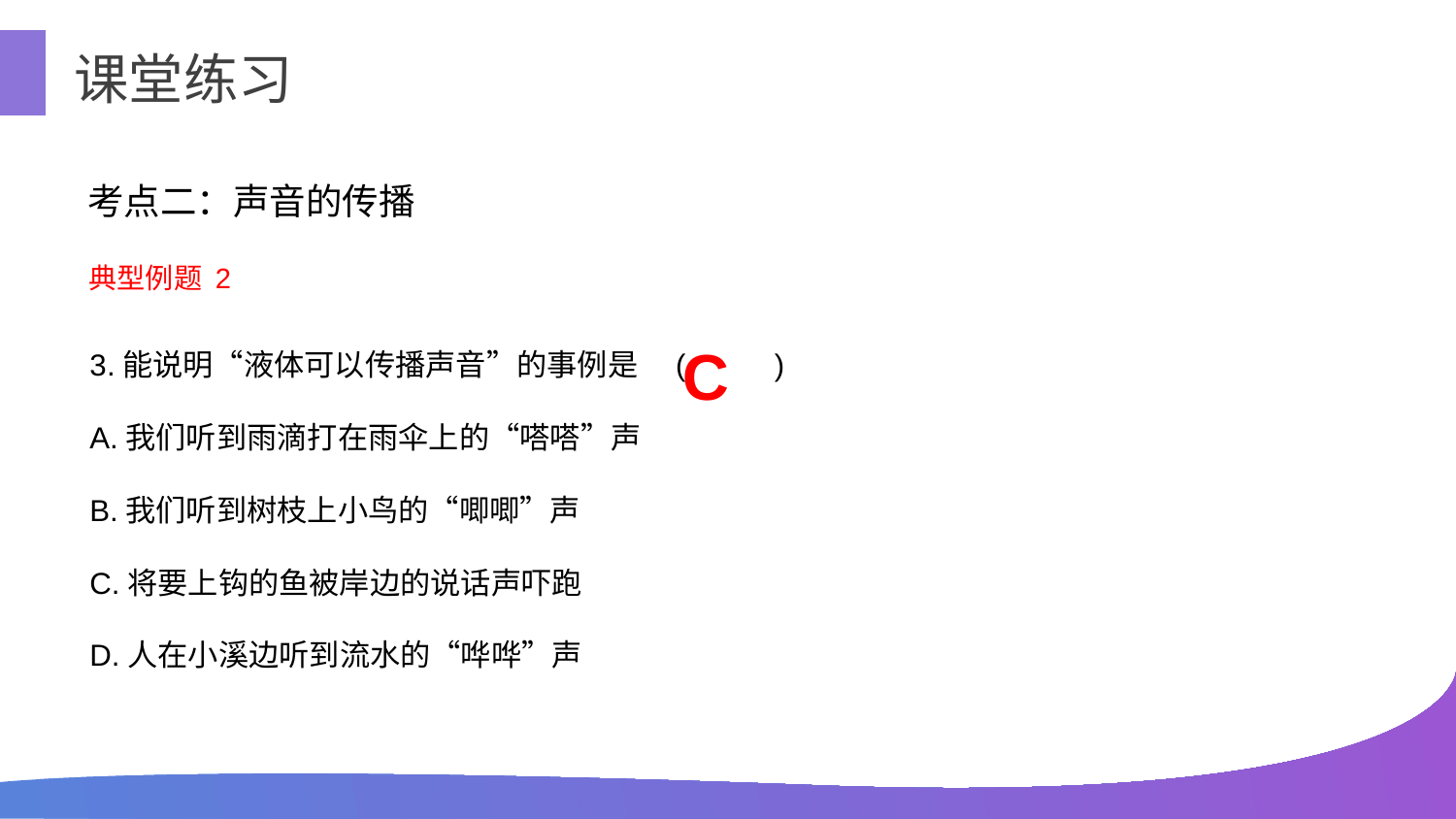

课堂练习
考点二：声音的传播
典型例题 2
C
3.能说明“液体可以传播声音”的事例是　(　  　)
A.我们听到雨滴打在雨伞上的“嗒嗒”声
B.我们听到树枝上小鸟的“唧唧”声
C.将要上钩的鱼被岸边的说话声吓跑
D.人在小溪边听到流水的“哗哗”声